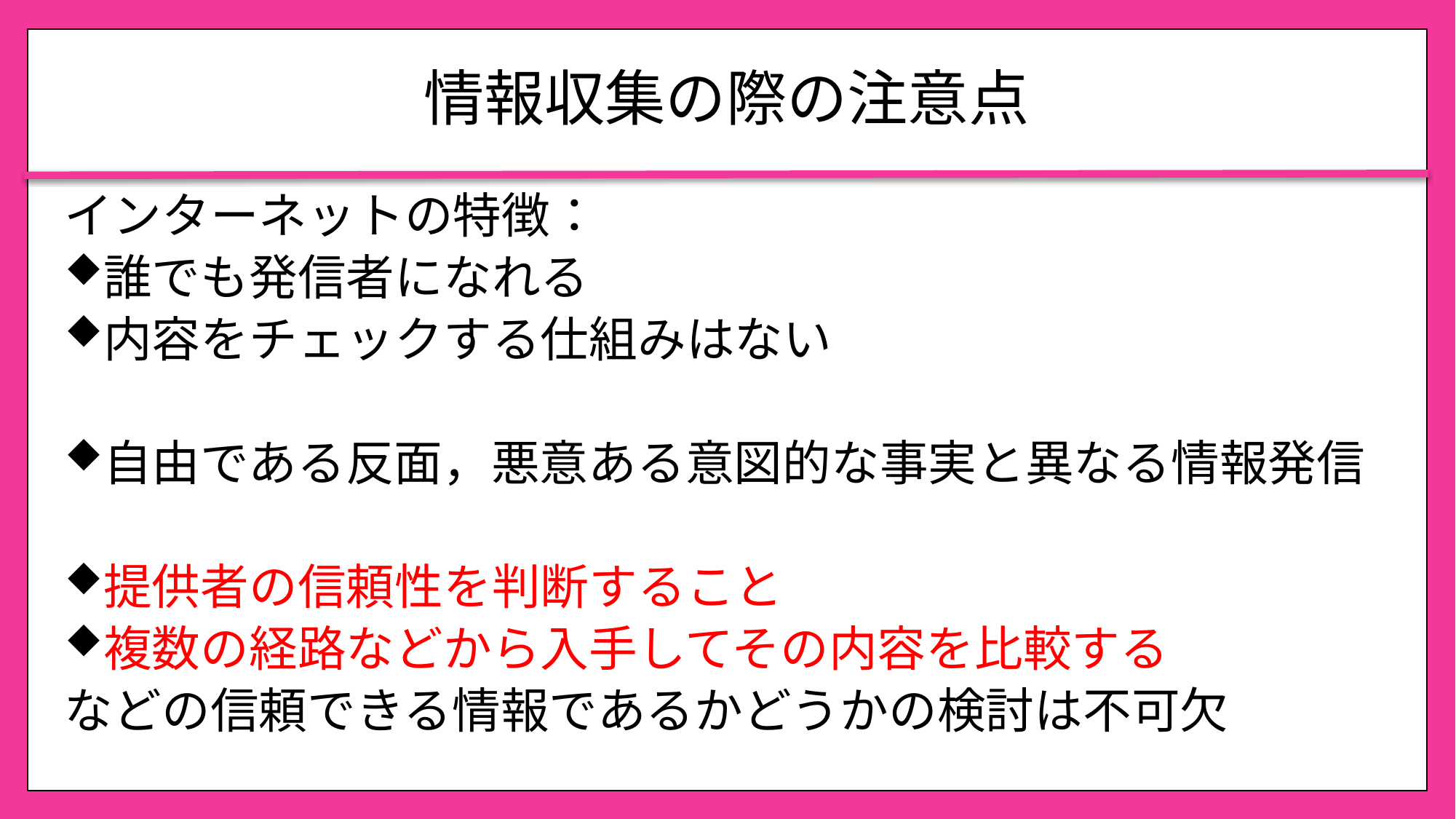

# 情報収集の際の注意点
インターネットの特徴：
誰でも発信者になれる
内容をチェックする仕組みはない

自由である反面，悪意ある意図的な事実と異なる情報発信

提供者の信頼性を判断すること
複数の経路などから入手してその内容を比較する
などの信頼できる情報であるかどうかの検討は不可欠